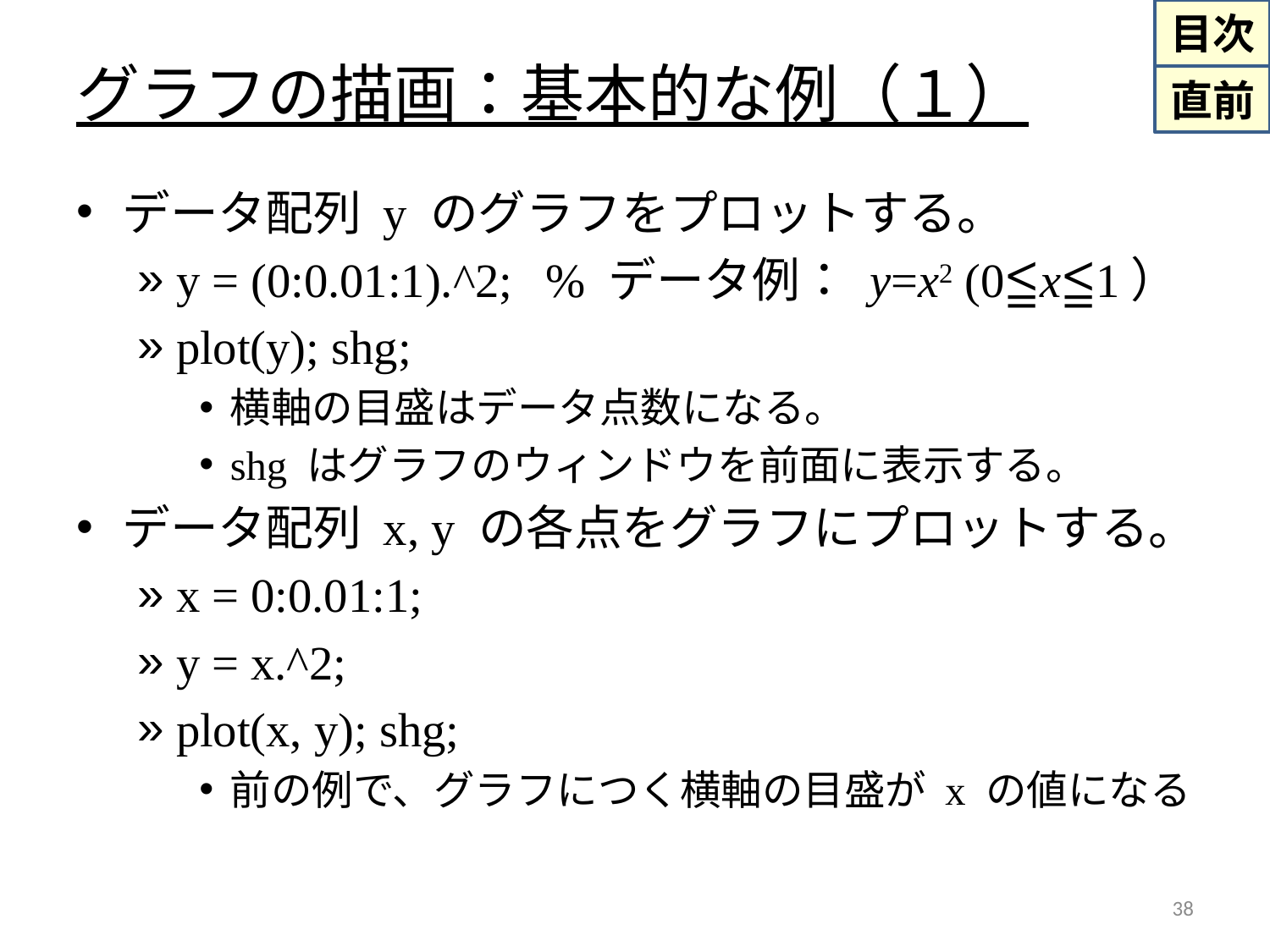

# グラフの描画：基本的な例（１）
データ配列 y のグラフをプロットする。
y = (0:0.01:1).^2;	% データ例： y=x2 (0≦x≦1）
plot(y); shg;
横軸の目盛はデータ点数になる。
shg はグラフのウィンドウを前面に表示する。
データ配列 x, y の各点をグラフにプロットする。
x = 0:0.01:1;
y = x.^2;
plot(x, y); shg;
前の例で、グラフにつく横軸の目盛が x の値になる
38